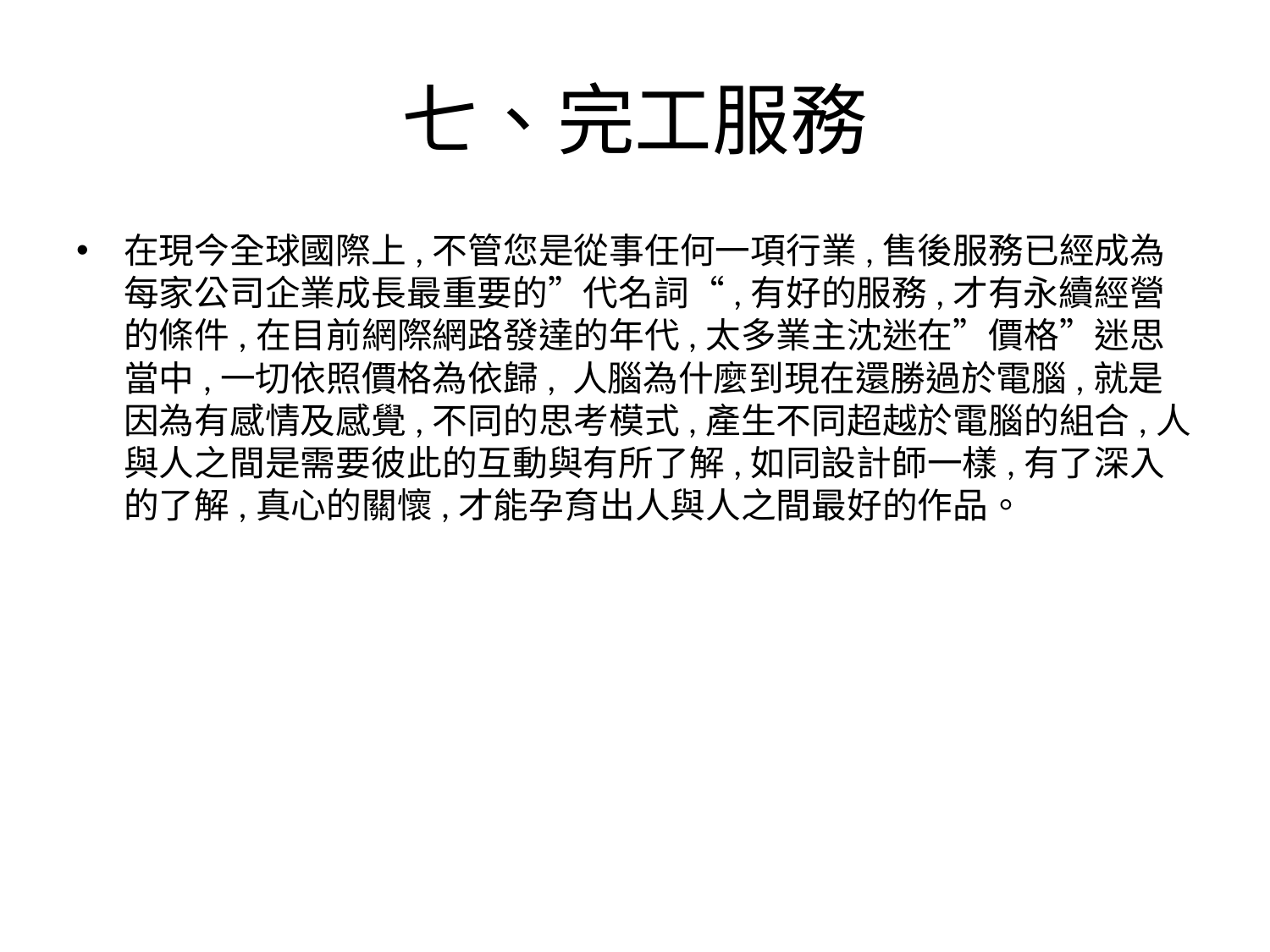

# 七、完工服務
在現今全球國際上,不管您是從事任何一項行業,售後服務已經成為每家公司企業成長最重要的”代名詞“,有好的服務,才有永續經營的條件,在目前網際網路發達的年代,太多業主沈迷在”價格”迷思當中,一切依照價格為依歸, 人腦為什麼到現在還勝過於電腦,就是因為有感情及感覺,不同的思考模式,產生不同超越於電腦的組合,人與人之間是需要彼此的互動與有所了解,如同設計師一樣,有了深入的了解,真心的關懷,才能孕育出人與人之間最好的作品。